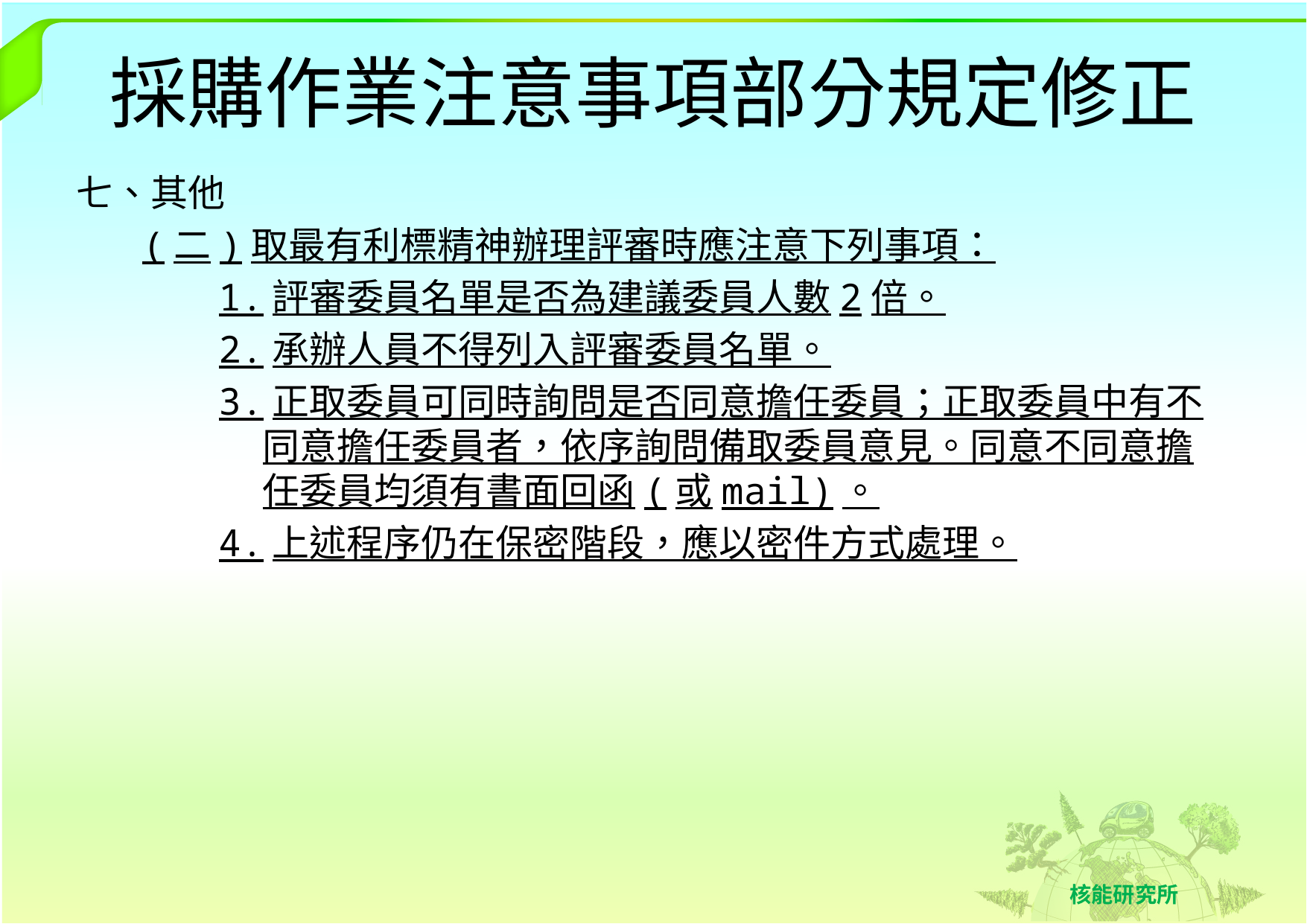

# 採購作業注意事項部分規定修正
七、其他
(二)取最有利標精神辦理評審時應注意下列事項：
1.評審委員名單是否為建議委員人數2倍。
2.承辦人員不得列入評審委員名單。
3.正取委員可同時詢問是否同意擔任委員；正取委員中有不同意擔任委員者，依序詢問備取委員意見。同意不同意擔任委員均須有書面回函(或mail)。
4.上述程序仍在保密階段，應以密件方式處理。